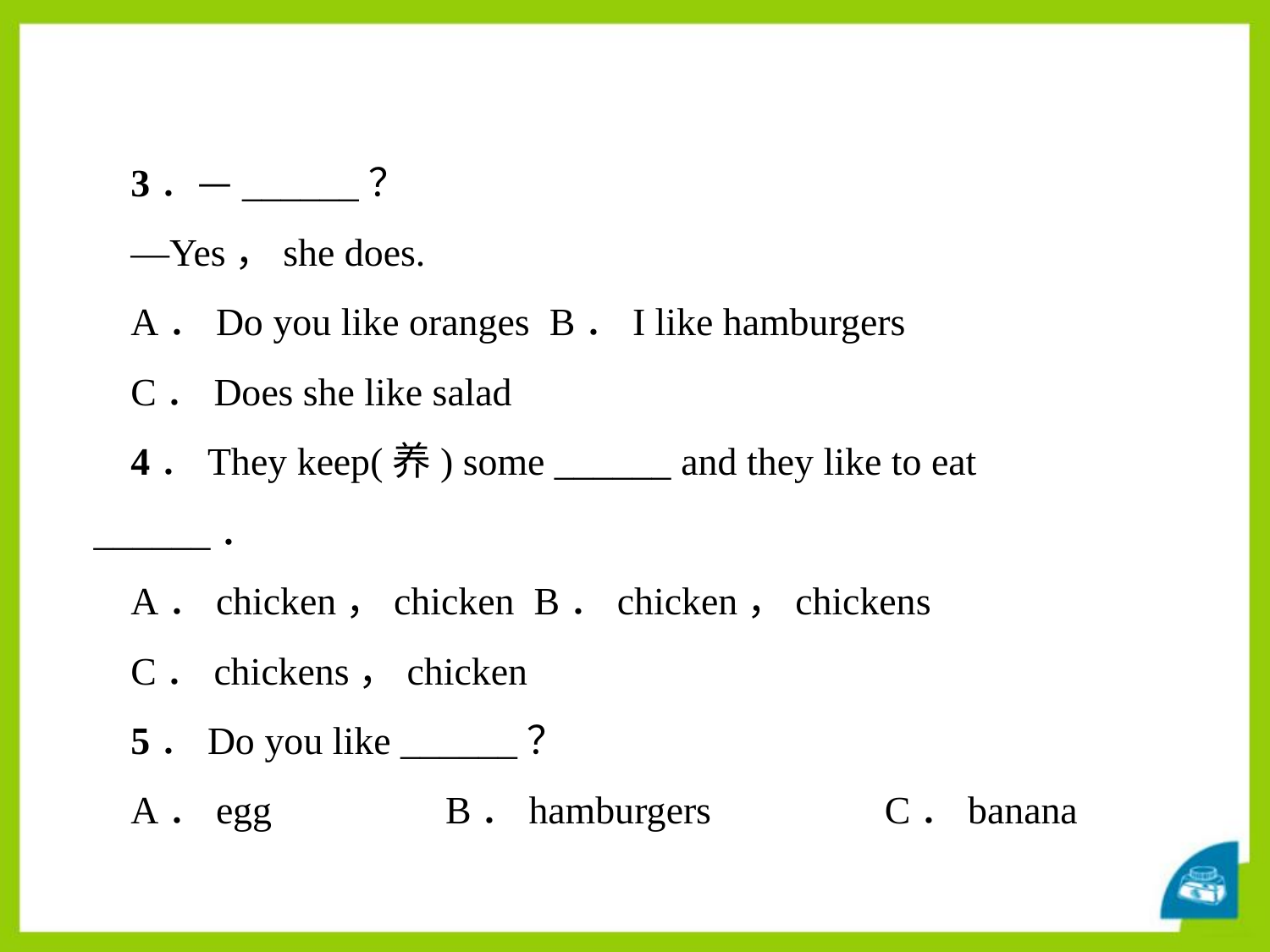

3．—______？
—Yes，she does.
A．Do you like oranges  B．I like hamburgers
C．Does she like salad
4．They keep(养) some ______ and they like to eat ______．
A．chicken，chicken  B．chicken，chickens
C．chickens，chicken
5．Do you like ______？
A．egg　　　　B．hamburgers　　　　C．banana